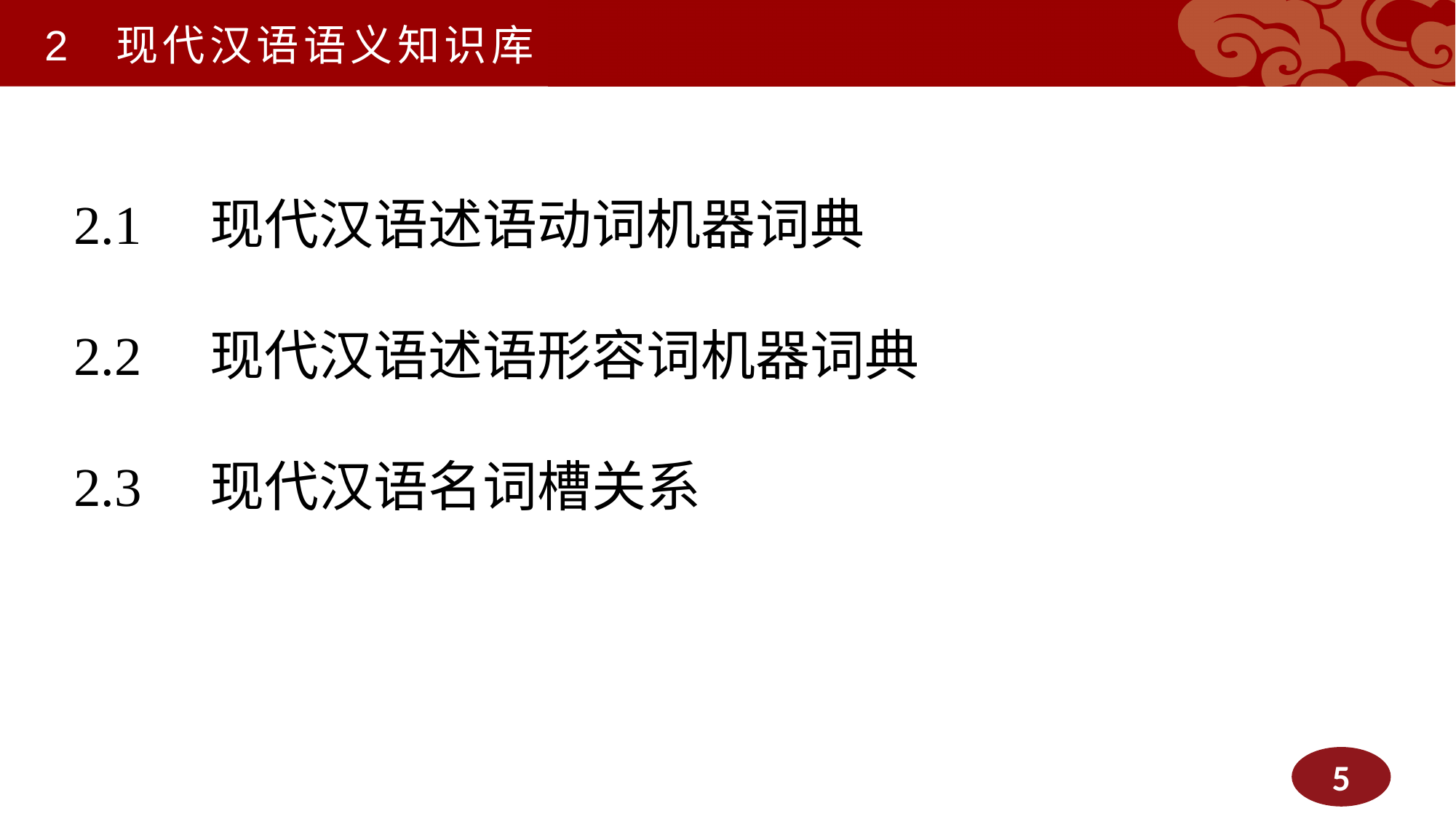

2  现代汉语语义知识库
2.1    现代汉语述语动词机器词典
2.2    现代汉语述语形容词机器词典
2.3    现代汉语名词槽关系